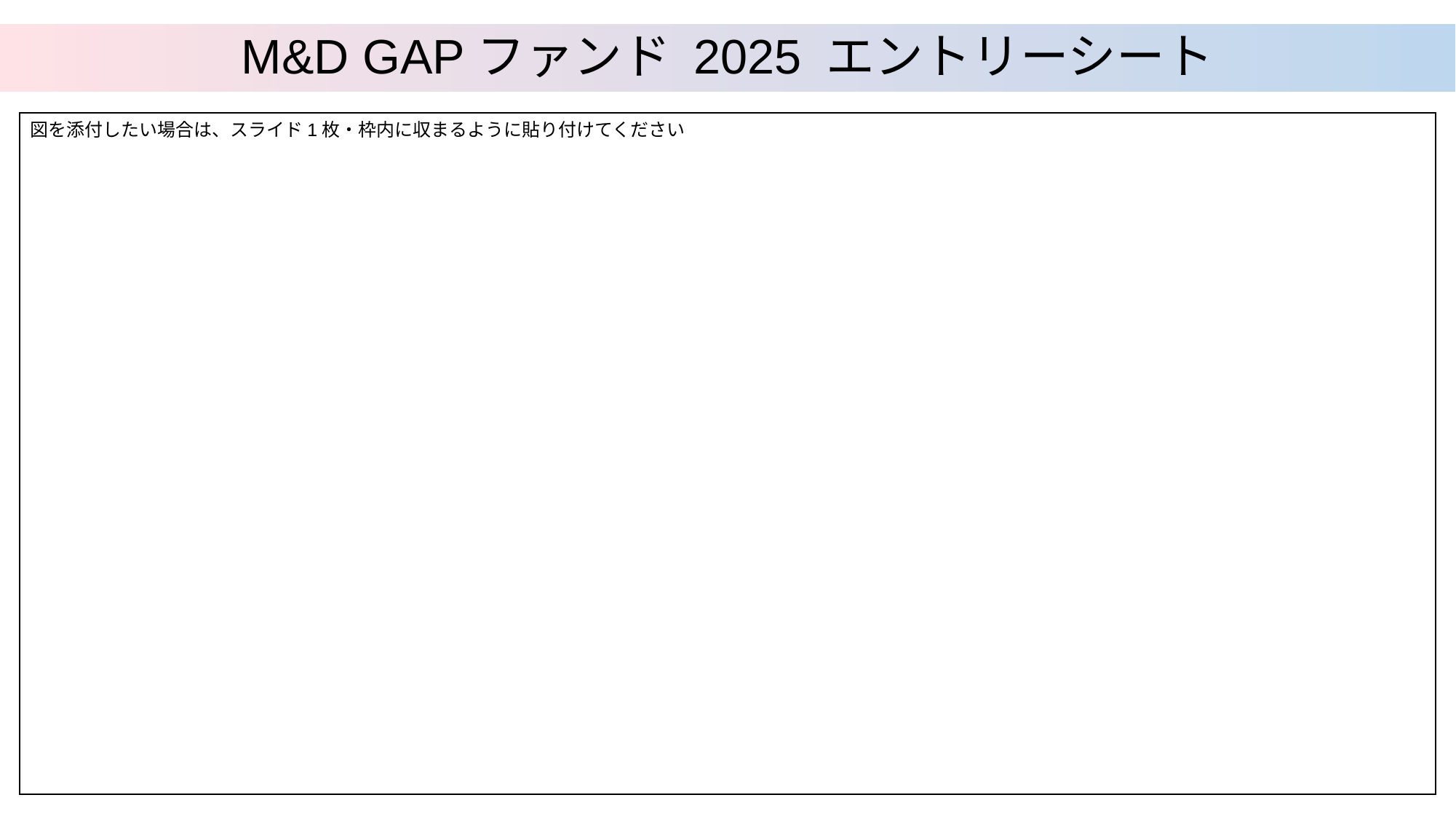

M&D GAPファンド 2025 エントリーシート
図を添付したい場合は、スライド1枚・枠内に収まるように貼り付けてください